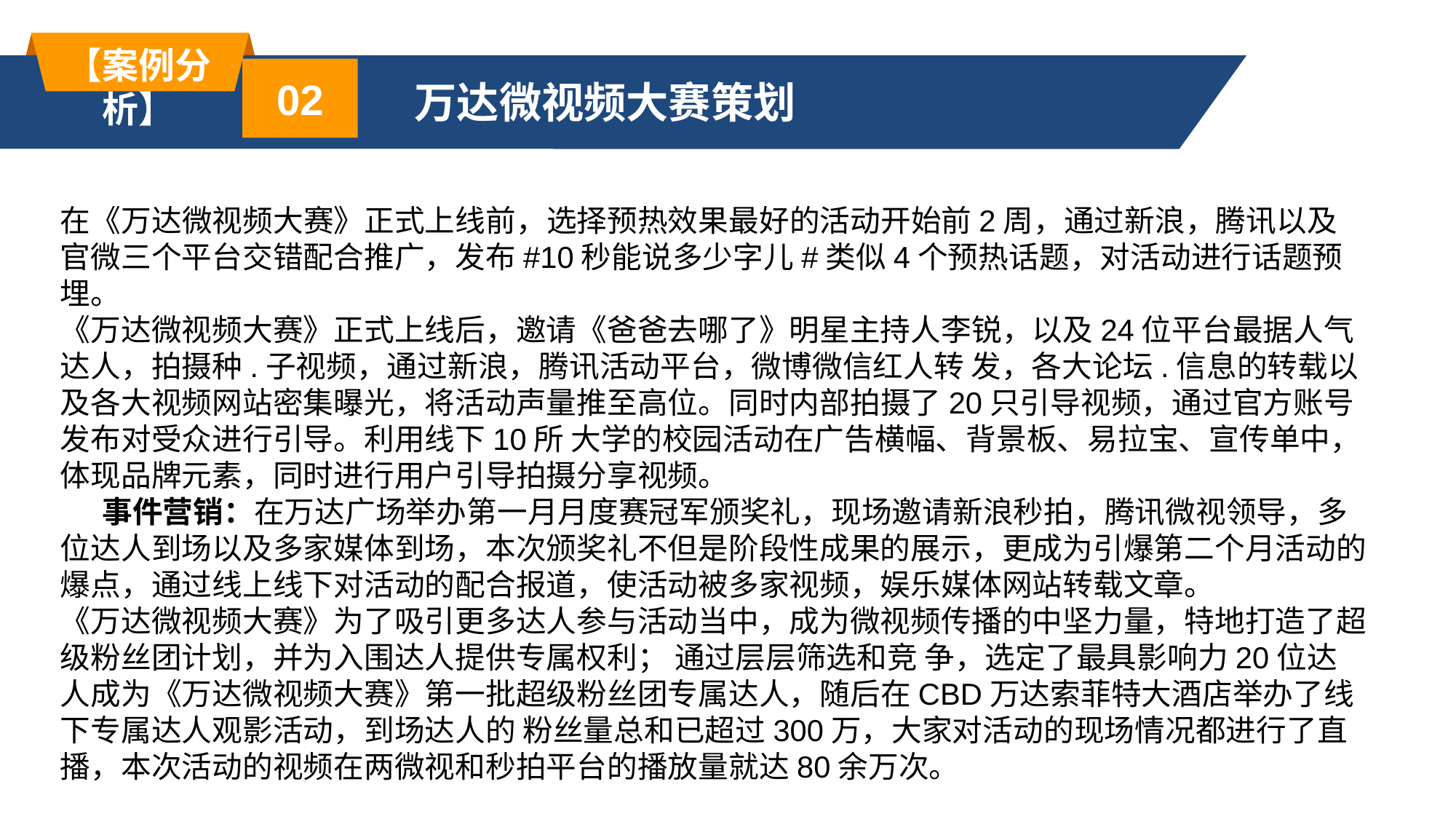

【案例分析】

02
   万达微视频大赛策划
在《万达微视频大赛》正式上线前，选择预热效果最好的活动开始前2周，通过新浪，腾讯以及官微三个平台交错配合推广，发布#10秒能说多少字儿#类似4个预热话题，对活动进行话题预埋。
《万达微视频大赛》正式上线后，邀请《爸爸去哪了》明星主持人李锐，以及24位平台最据人气达人，拍摄种.子视频，通过新浪，腾讯活动平台，微博微信红人转 发，各大论坛.信息的转载以及各大视频网站密集曝光，将活动声量推至高位。同时内部拍摄了20只引导视频，通过官方账号发布对受众进行引导。利用线下10所 大学的校园活动在广告横幅、背景板、易拉宝、宣传单中，体现品牌元素，同时进行用户引导拍摄分享视频。
     事件营销：在万达广场举办第一月月度赛冠军颁奖礼，现场邀请新浪秒拍，腾讯微视领导，多位达人到场以及多家媒体到场，本次颁奖礼不但是阶段性成果的展示，更成为引爆第二个月活动的爆点，通过线上线下对活动的配合报道，使活动被多家视频，娱乐媒体网站转载文章。
《万达微视频大赛》为了吸引更多达人参与活动当中，成为微视频传播的中坚力量，特地打造了超级粉丝团计划，并为入围达人提供专属权利； 通过层层筛选和竞 争，选定了最具影响力20位达人成为《万达微视频大赛》第一批超级粉丝团专属达人，随后在CBD万达索菲特大酒店举办了线下专属达人观影活动，到场达人的 粉丝量总和已超过300万，大家对活动的现场情况都进行了直播，本次活动的视频在两微视和秒拍平台的播放量就达80余万次。